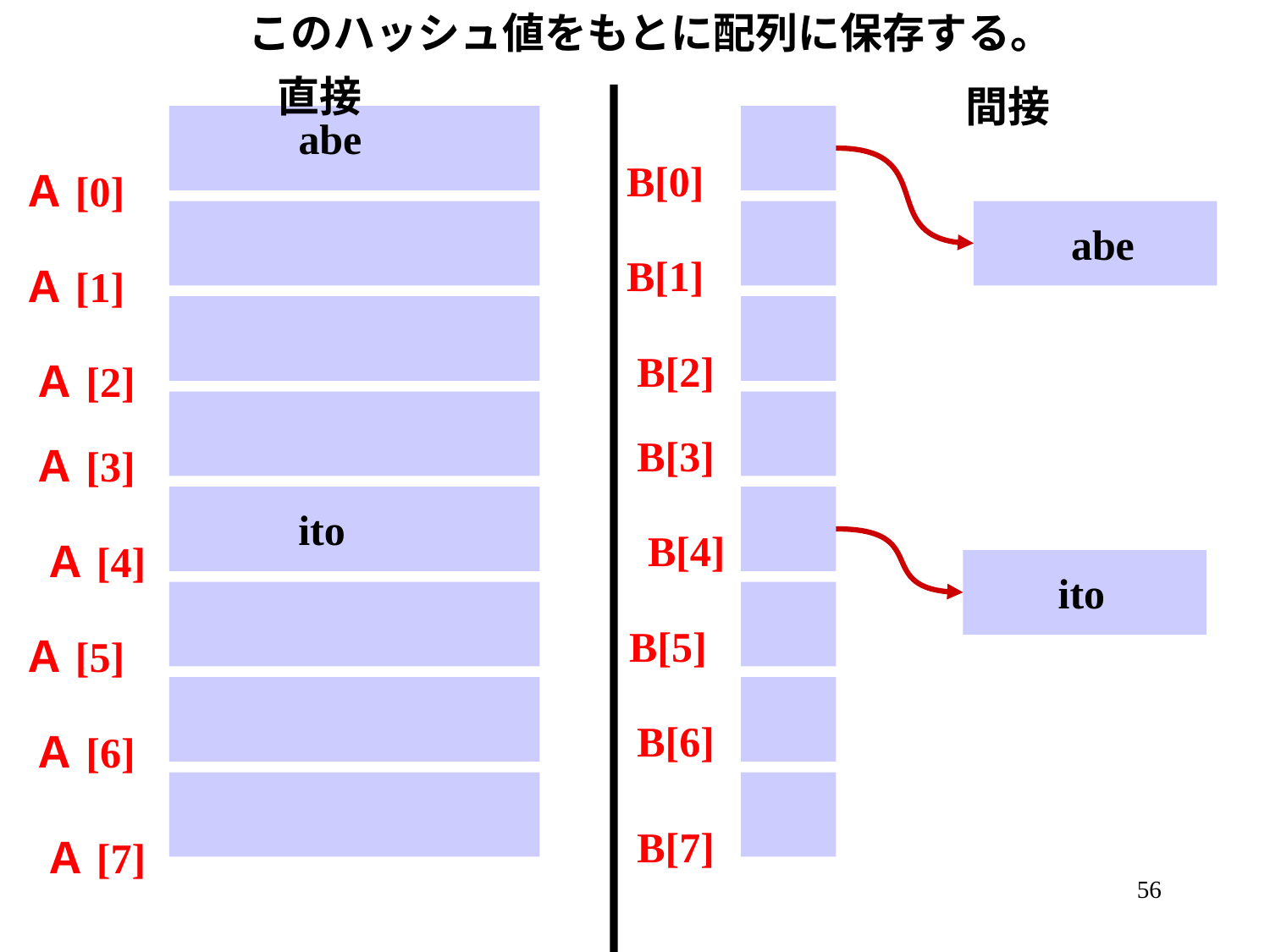

このハッシュ値をもとに配列に保存する。
直接
間接

abe

B[0]
Ａ[0]

abe
B[1]
Ａ[1]

B[2]
Ａ[2]

B[3]
Ａ[3]

ito
B[4]
Ａ[4]

ito

B[5]
Ａ[5]

B[6]
Ａ[6]

B[7]
Ａ[7]
56